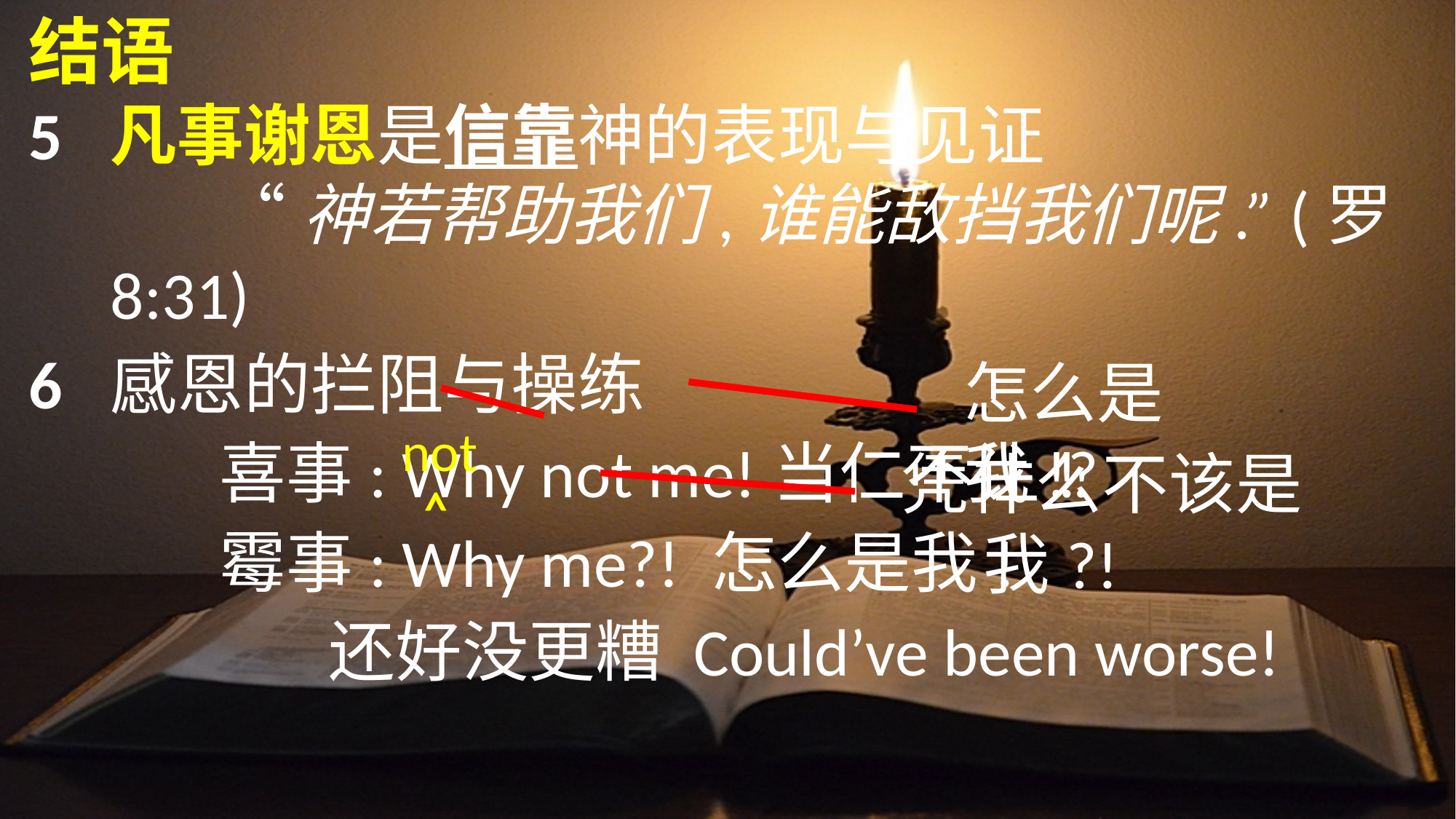

结语
5	凡事谢恩是信靠神的表现与见证
		“神若帮助我们,谁能敌挡我们呢.” (罗 8:31)
6	感恩的拦阻与操练
		喜事: Why not me!当仁不让!
		霉事: Why me?! 怎么是我!
	  		还好没更糟 Could’ve been worse!

怎么是我!?
not
凭什么不该是我?!
˃